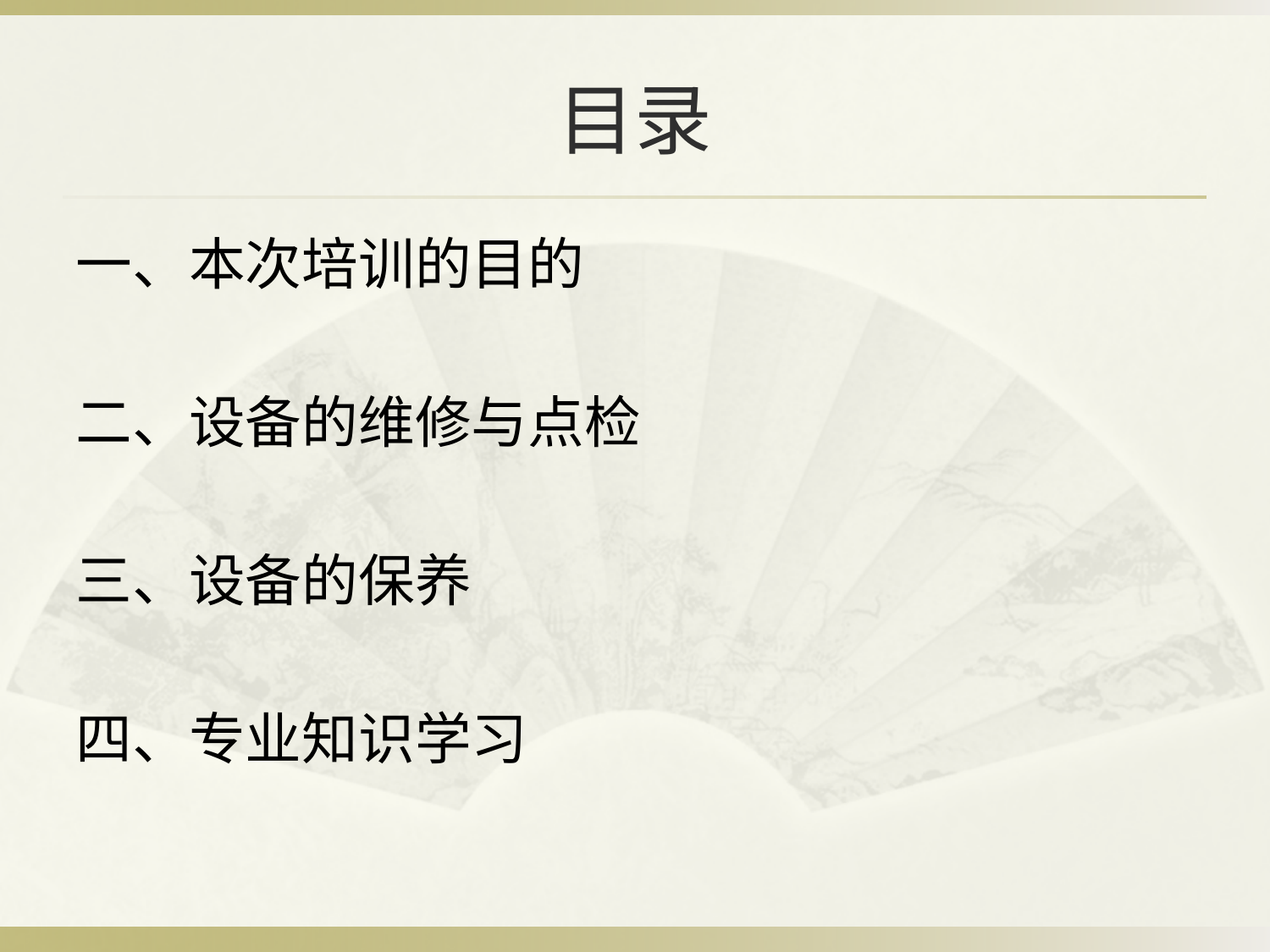

# 目录
一、本次培训的目的

二、设备的维修与点检

三、设备的保养

四、专业知识学习